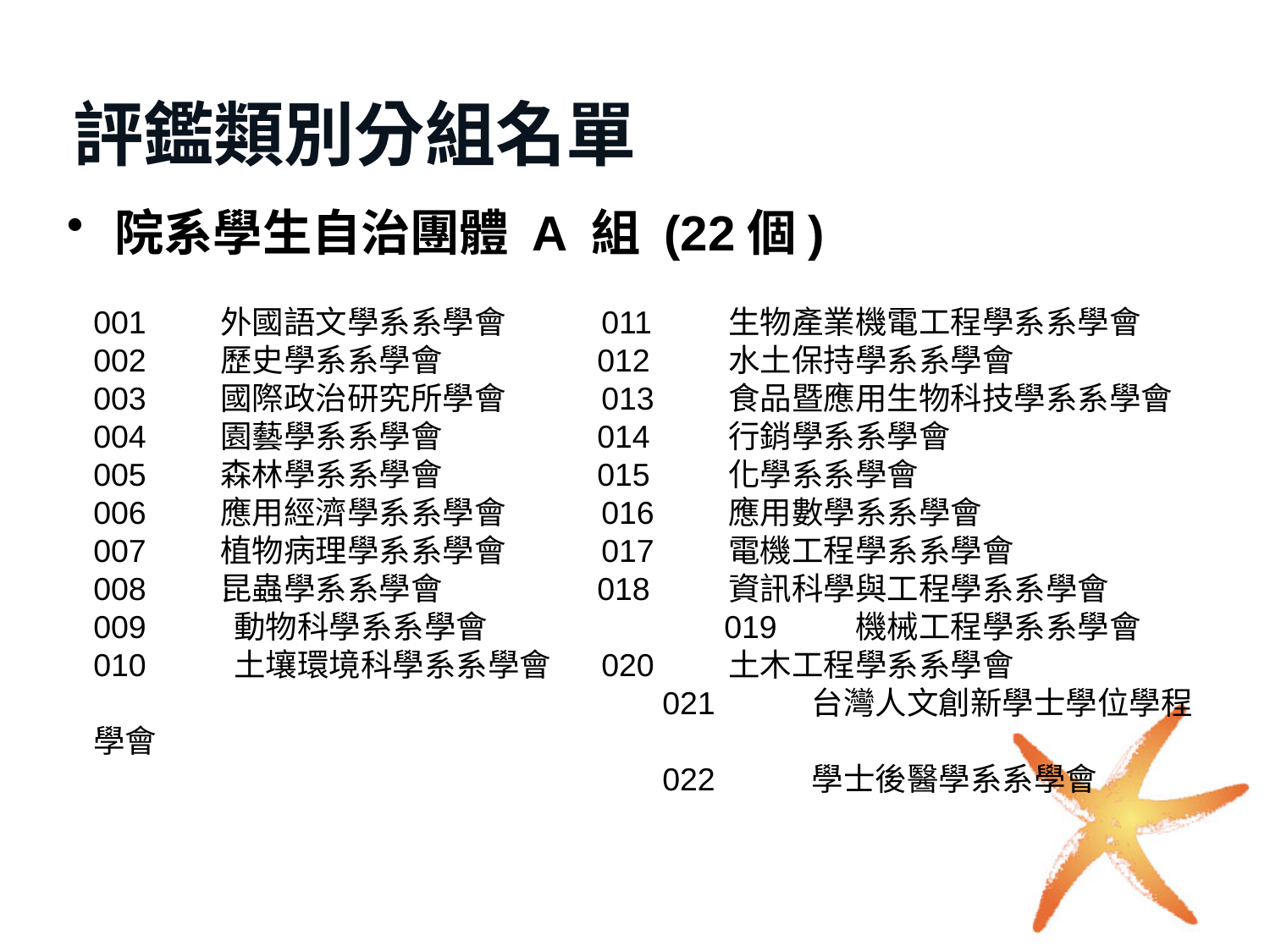

# 評鑑類別分組名單
院系學生自治團體 A 組 (22個)

001	外國語文學系系學會	011	生物產業機電工程學系系學會
002	歷史學系系學會	                012	水土保持學系系學會
003	國際政治研究所學會	013	食品暨應用生物科技學系系學會
004	園藝學系系學會	                014	行銷學系系學會
005	森林學系系學會	                015	化學系系學會
006	應用經濟學系系學會	016	應用數學系系學會
007	植物病理學系系學會	017	電機工程學系系學會
008	昆蟲學系系學會	                018	資訊科學與工程學系系學會
009         動物科學系系學會	                019	機械工程學系系學會
010         土壤環境科學系系學會	020	土木工程學系系學會
                                                                021          台灣人文創新學士學位學程學會
                                                                022          學士後醫學系系學會